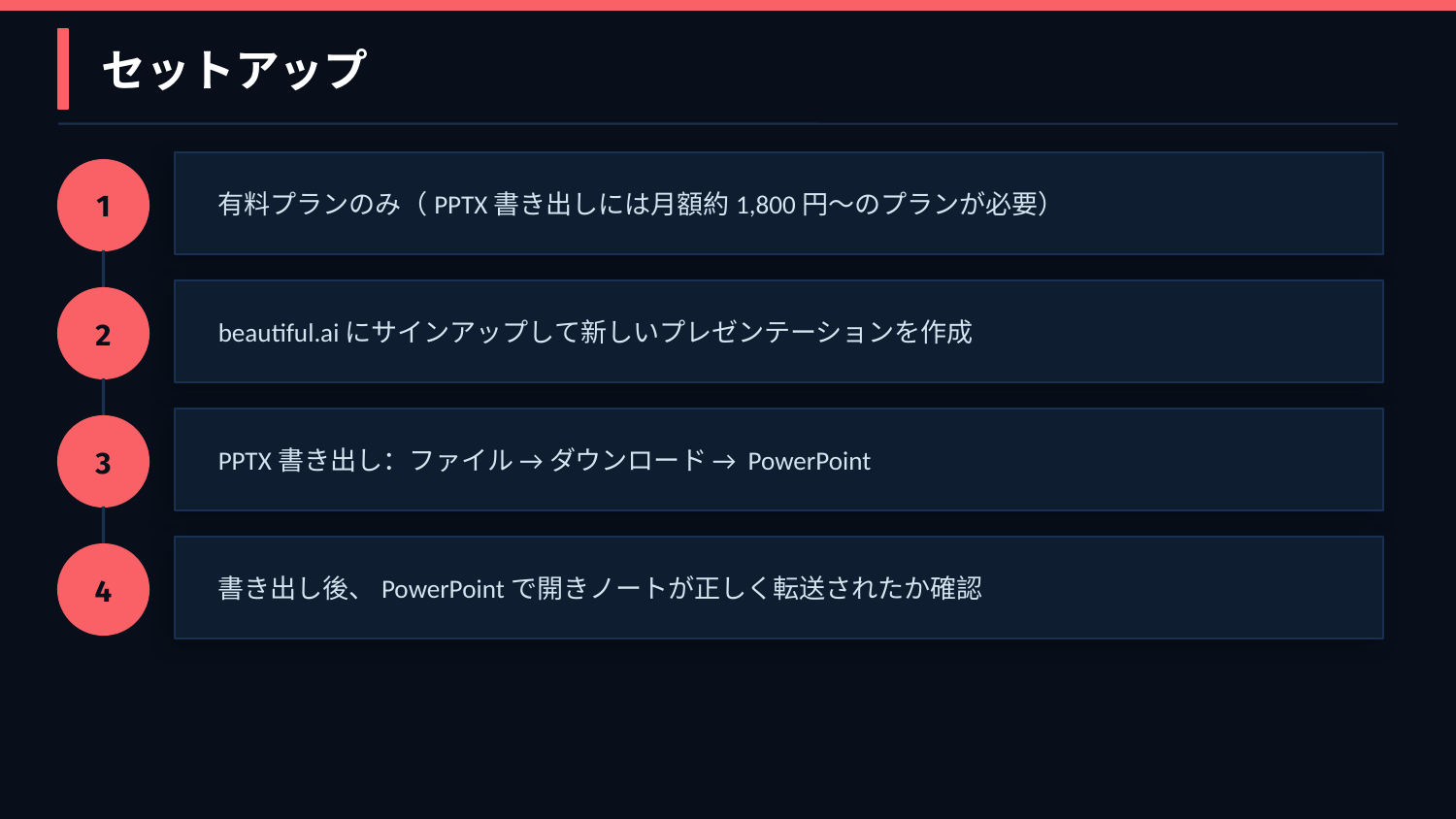

セットアップ

有料プランのみ（PPTX書き出しには月額約1,800円〜のプランが必要）

1

beautiful.aiにサインアップして新しいプレゼンテーションを作成

2

PPTX書き出し：ファイル → ダウンロード → PowerPoint

3

書き出し後、PowerPointで開きノートが正しく転送されたか確認

4